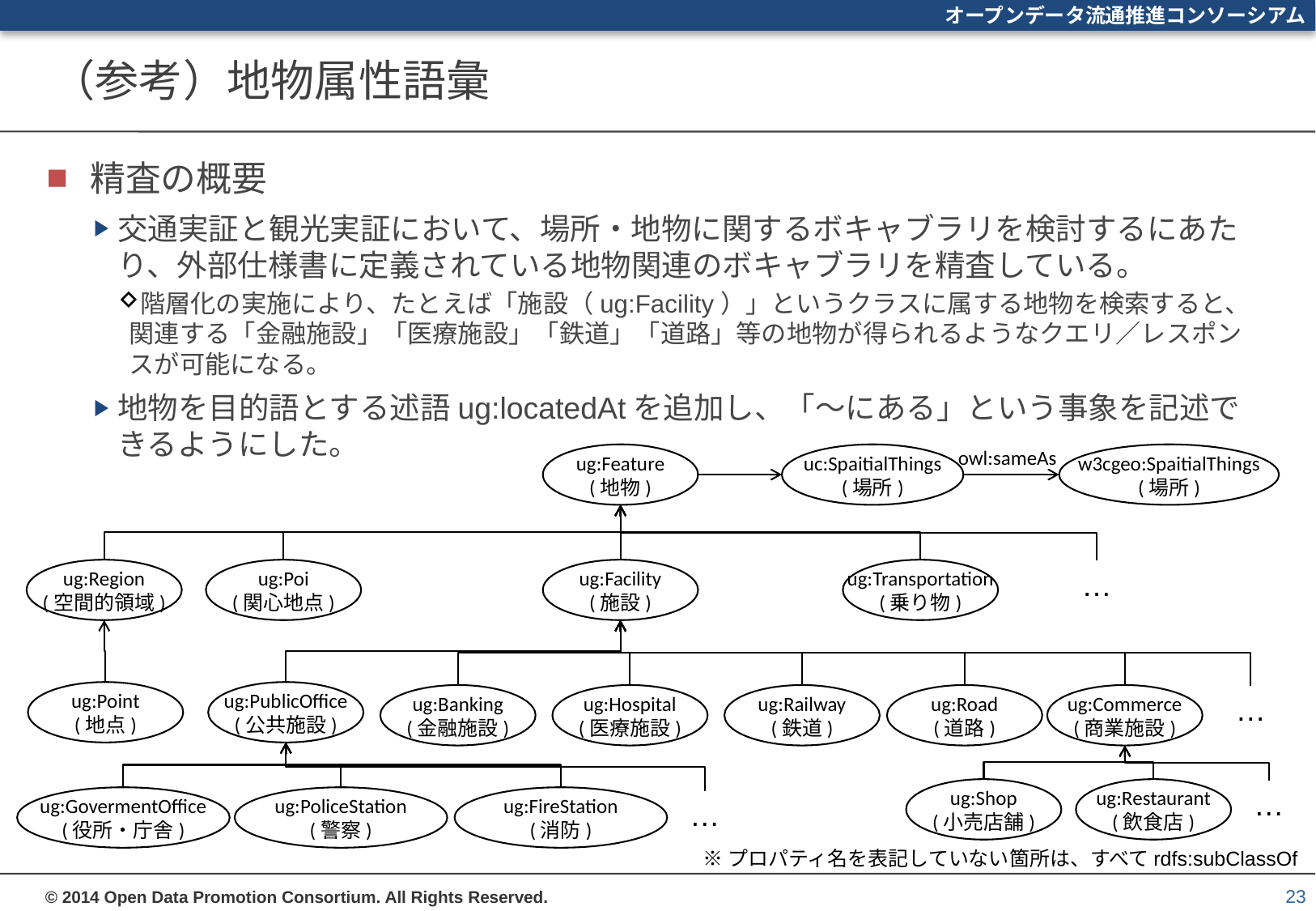

# （参考）地物属性語彙
精査の概要
交通実証と観光実証において、場所・地物に関するボキャブラリを検討するにあたり、外部仕様書に定義されている地物関連のボキャブラリを精査している。
階層化の実施により、たとえば「施設（ug:Facility）」というクラスに属する地物を検索すると、関連する「金融施設」「医療施設」「鉄道」「道路」等の地物が得られるようなクエリ／レスポンスが可能になる。
地物を目的語とする述語ug:locatedAtを追加し、「～にある」という事象を記述できるようにした。
owl:sameAs
ug:Feature
(地物)
uc:SpaitialThings
(場所)
w3cgeo:SpaitialThings
(場所)
ug:Region
(空間的領域)
ug:Poi
(関心地点)
ug:Facility
(施設)
ug:Transportation
(乗り物)
…
ug:Point
(地点)
ug:PublicOffice
(公共施設)
ug:Banking
(金融施設)
ug:Hospital
(医療施設)
ug:Railway
(鉄道)
ug:Road
(道路)
ug:Commerce
(商業施設)
…
ug:Shop
(小売店舗)
ug:Restaurant
(飲食店)
…
ug:GovermentOffice
(役所・庁舎)
ug:PoliceStation
(警察)
ug:FireStation
(消防)
…
※プロパティ名を表記していない箇所は、すべてrdfs:subClassOf
23